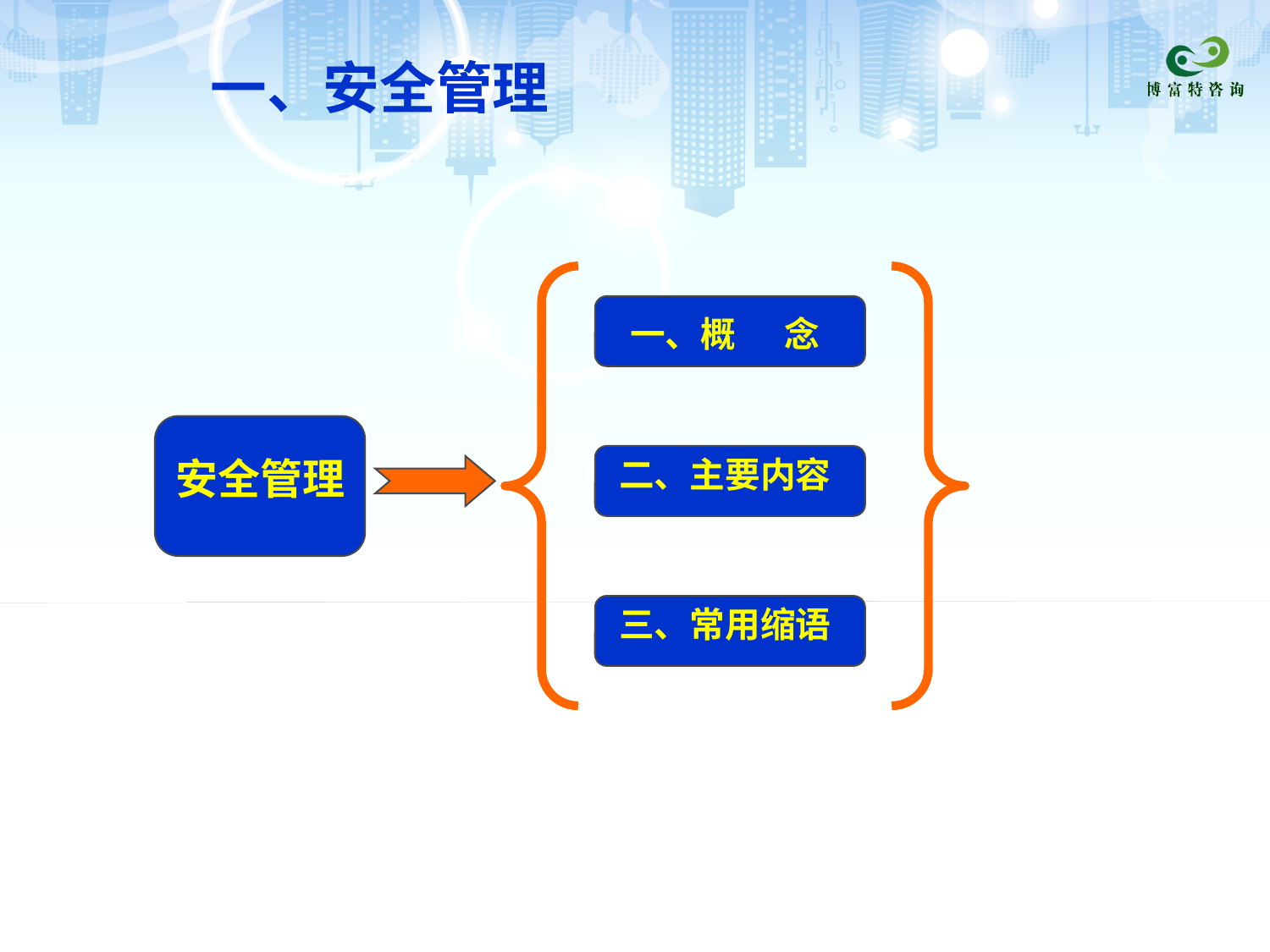

一、安全管理

一、概      念

安全管理
二、主要内容

主要内容
三、常用缩语